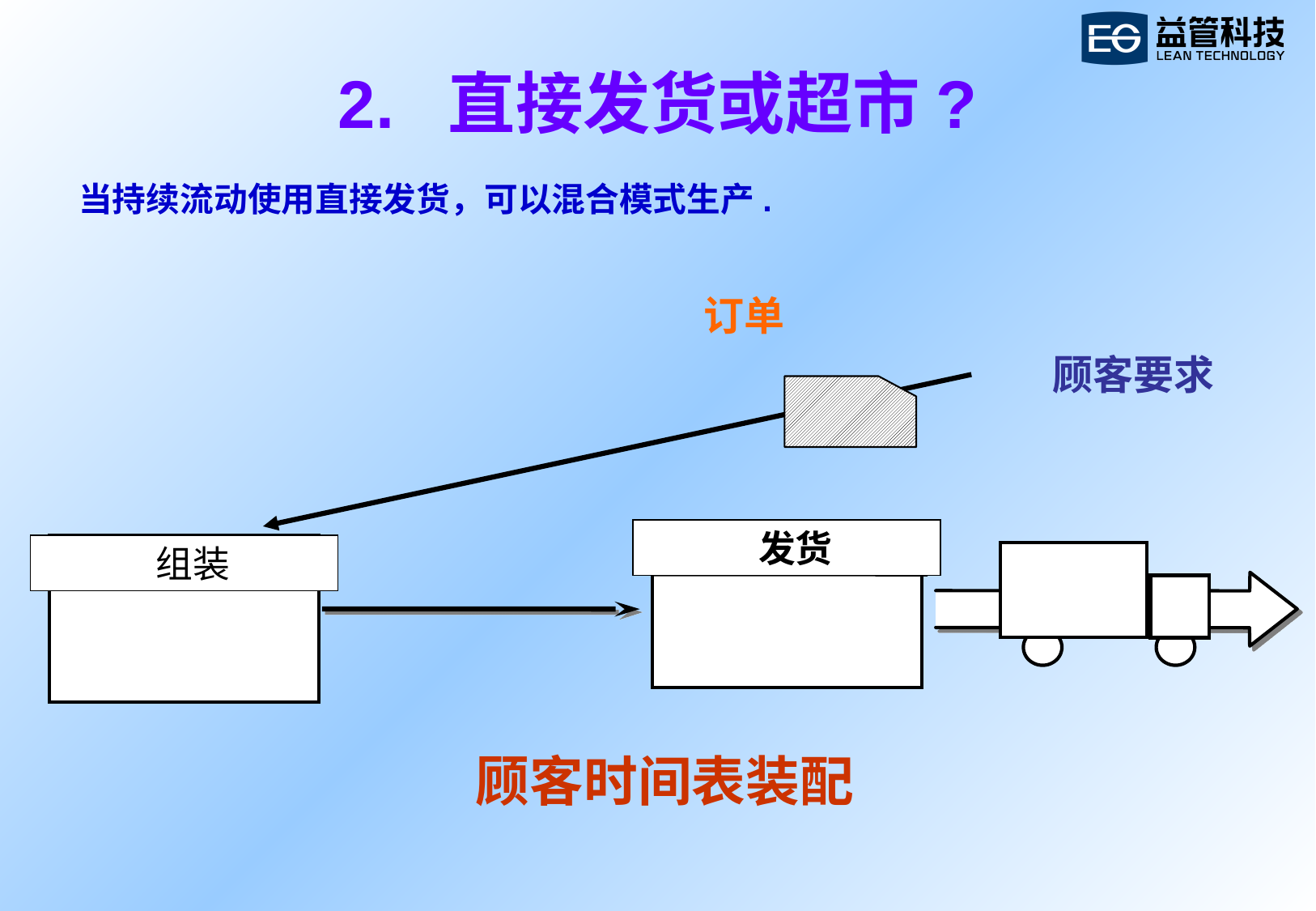

# 2.  直接发货或超市?

 当持续流动使用直接发货，可以混合模式生产.

 订单

 顾客要求

 发货

 组装

 顾客时间表装配